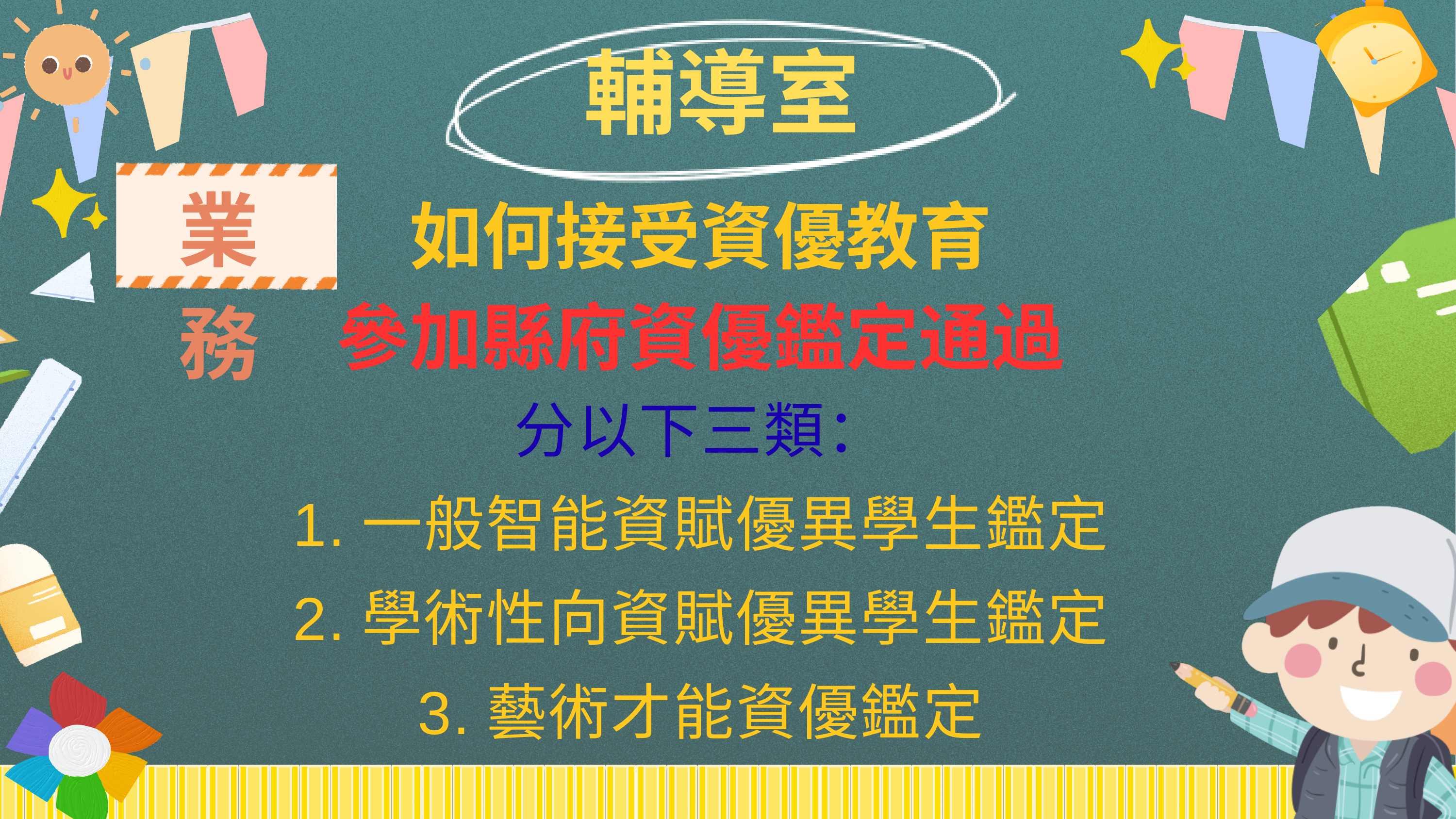

輔導室

業務

如何接受資優教育
參加縣府資優鑑定通過

分以下三類：
1.一般智能資賦優異學生鑑定
2.學術性向資賦優異學生鑑定
3.藝術才能資優鑑定